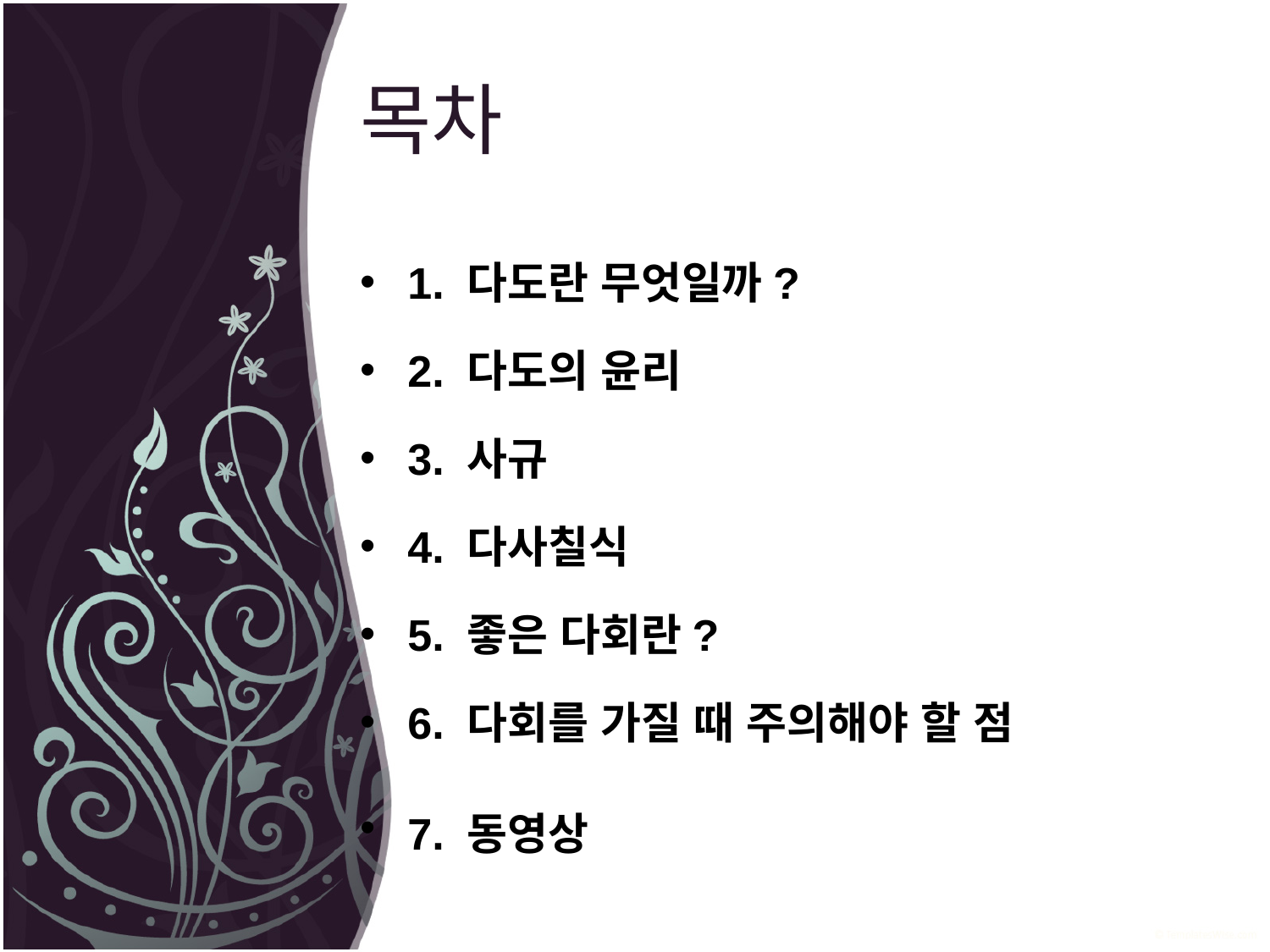

목차
1. 다도란 무엇일까?
2. 다도의 윤리
3. 사규
4. 다사칠식
5. 좋은 다회란?
6. 다회를 가질 때 주의해야 할 점
7. 동영상